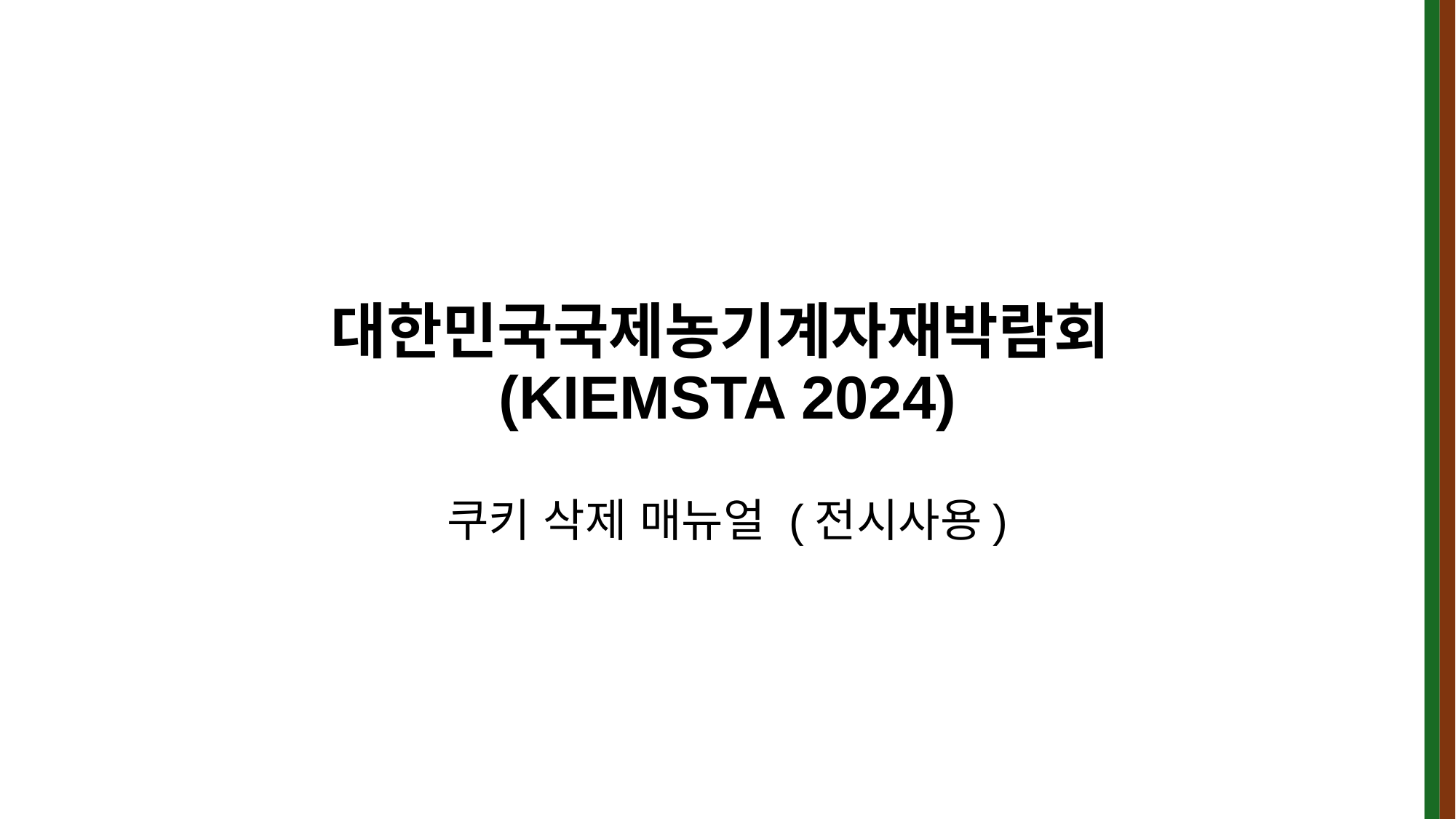

# 대한민국국제농기계자재박람회(KIEMSTA 2024) 쿠키 삭제 매뉴얼 (전시사용)